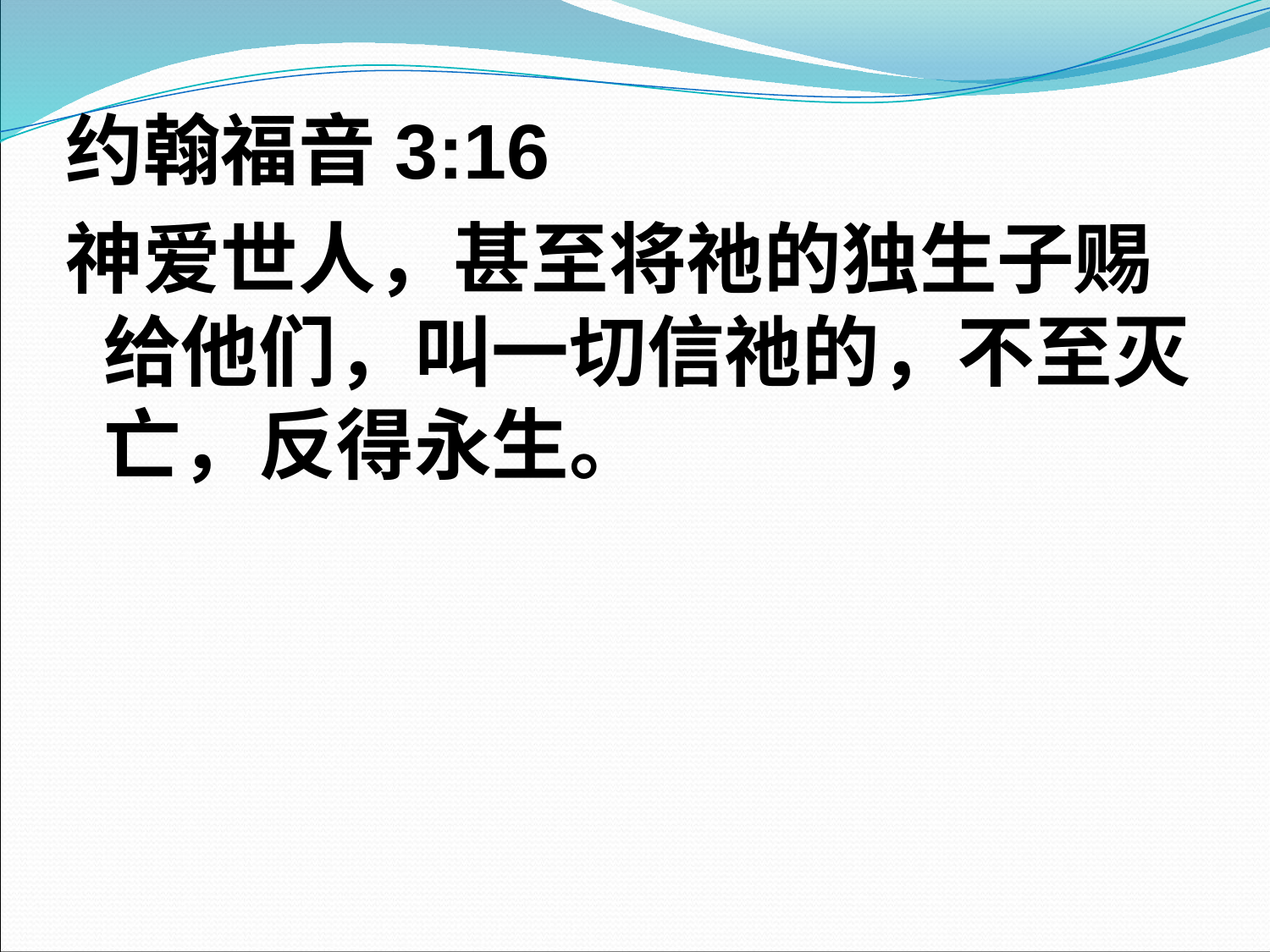

#
约翰福音3:16
神爱世人，甚至将祂的独生子赐给他们，叫一切信祂的，不至灭亡，反得永生。